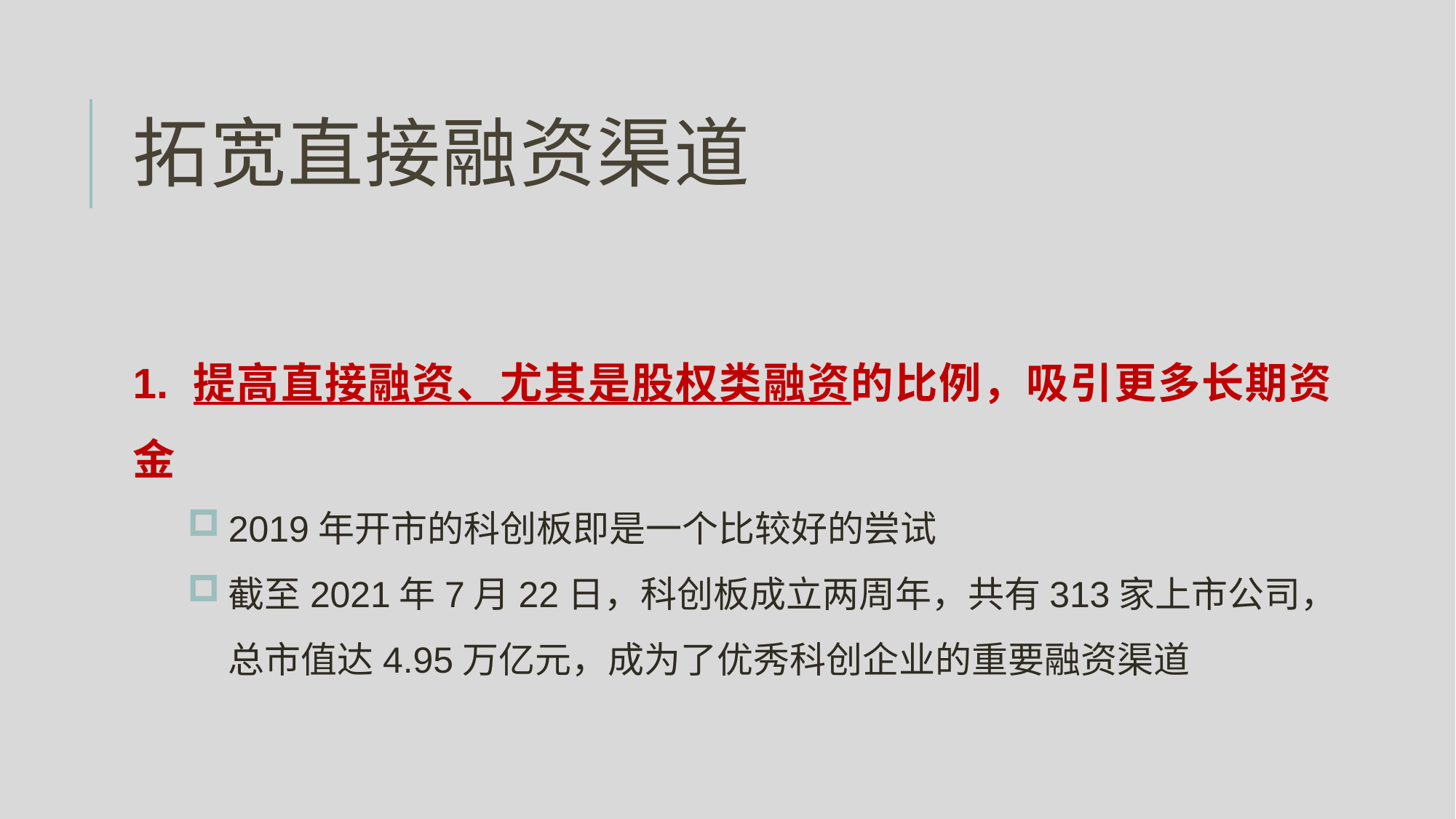

# 拓宽直接融资渠道
1. 提高直接融资、尤其是股权类融资的比例，吸引更多长期资金
2019年开市的科创板即是一个比较好的尝试
截至2021年7月22日，科创板成立两周年，共有313家上市公司，总市值达4.95万亿元，成为了优秀科创企业的重要融资渠道